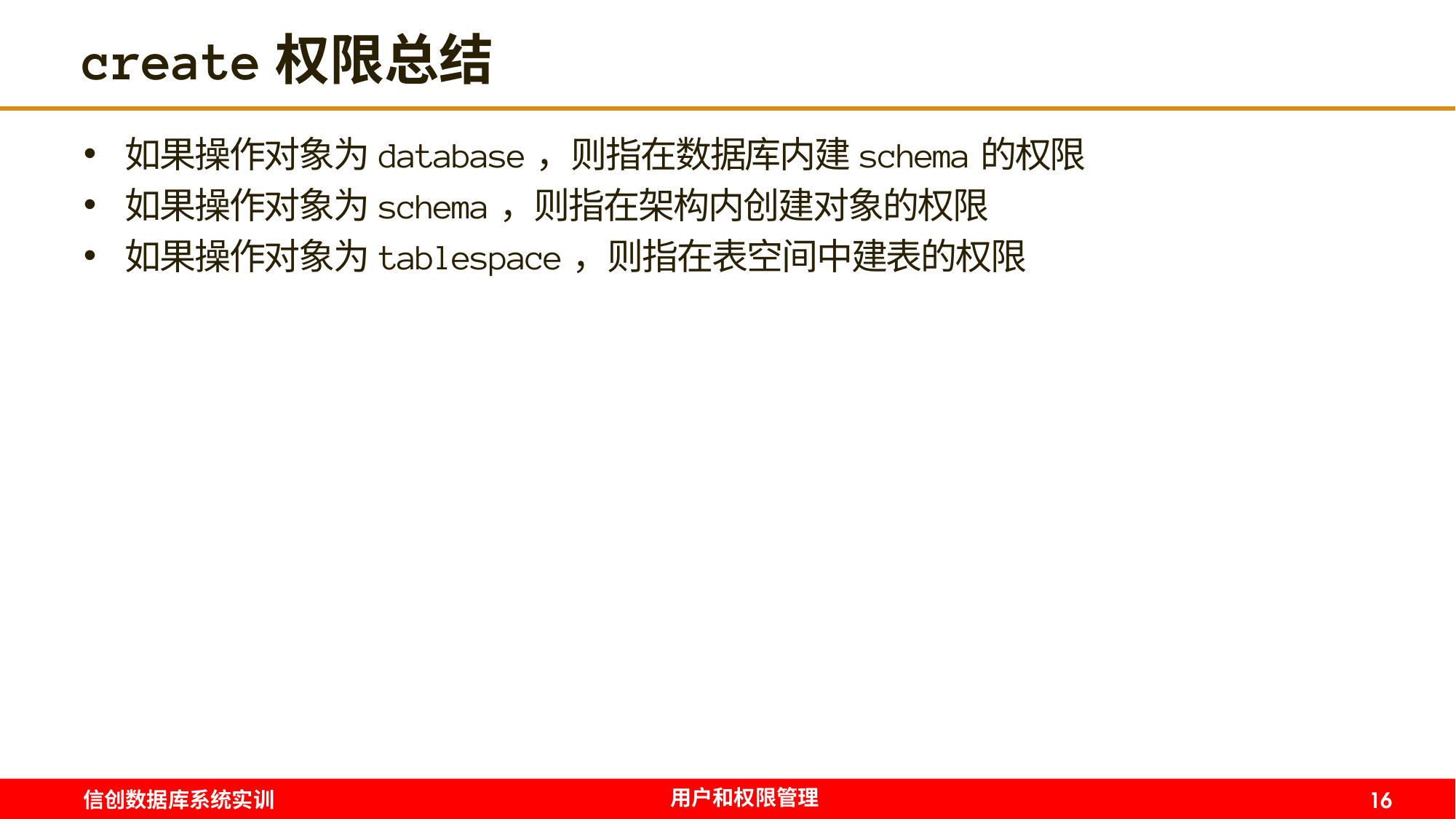

# create权限总结
如果操作对象为database，则指在数据库内建schema的权限
如果操作对象为schema，则指在架构内创建对象的权限
如果操作对象为tablespace，则指在表空间中建表的权限